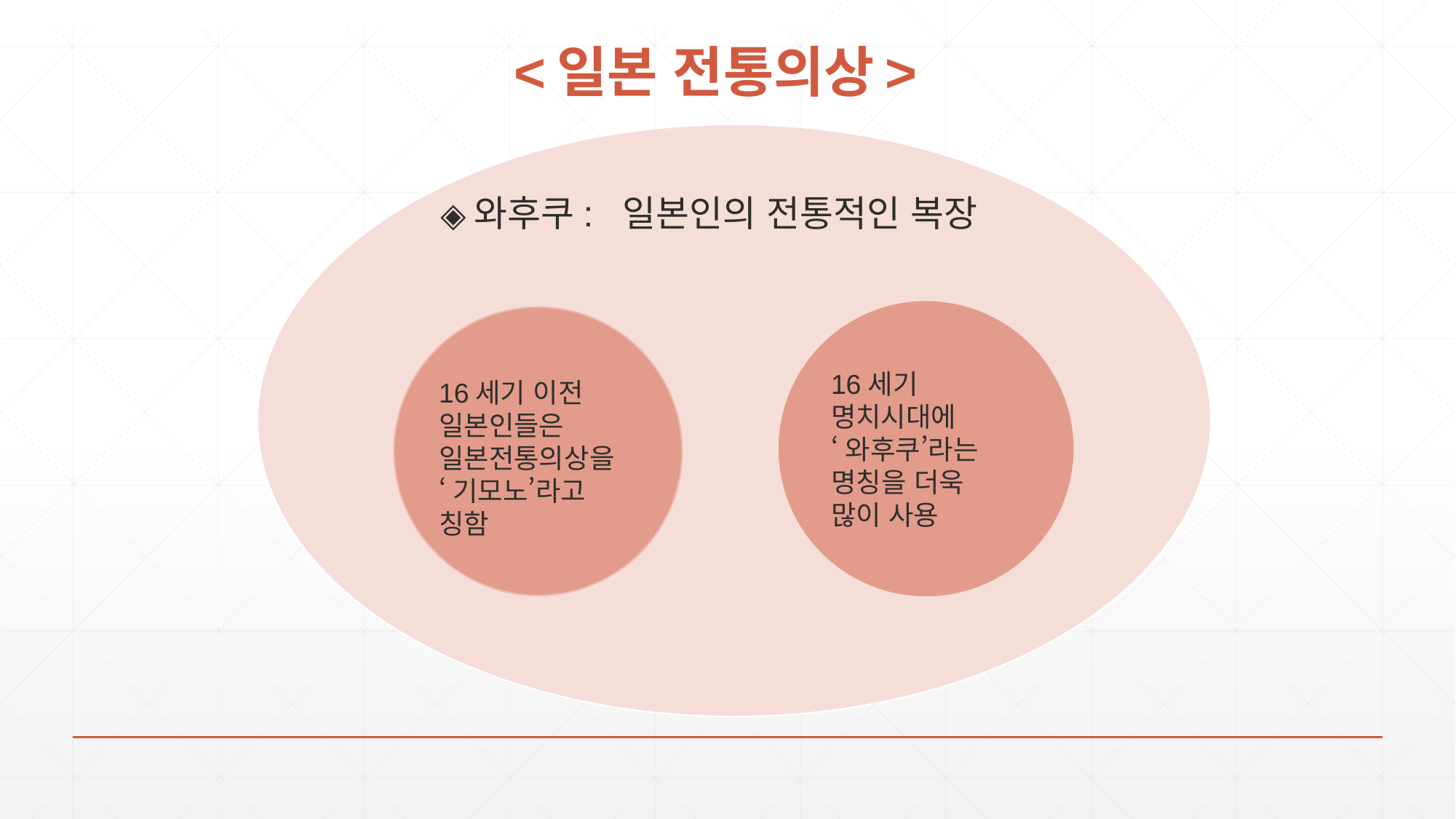

# <일본 전통의상>

                                ◈와후쿠:  일본인의 전통적인 복장

16세기 명치시대에
‘와후쿠’라는 명칭을 더욱 많이 사용
16세기 이전
일본인들은  일본전통의상을
‘기모노’라고 칭함